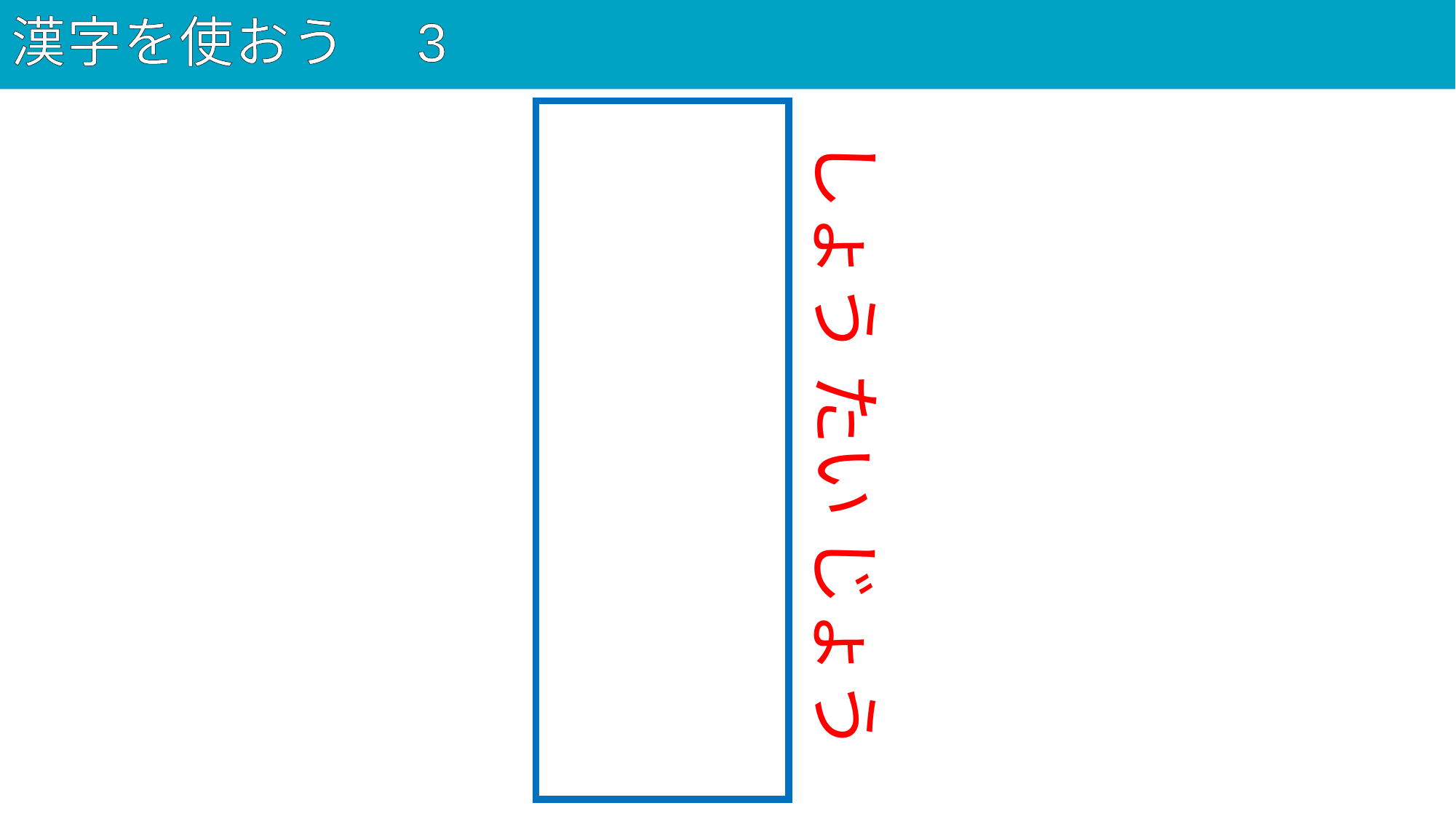

# 漢字を使おう　3
65

招待状
しょう たい じょう